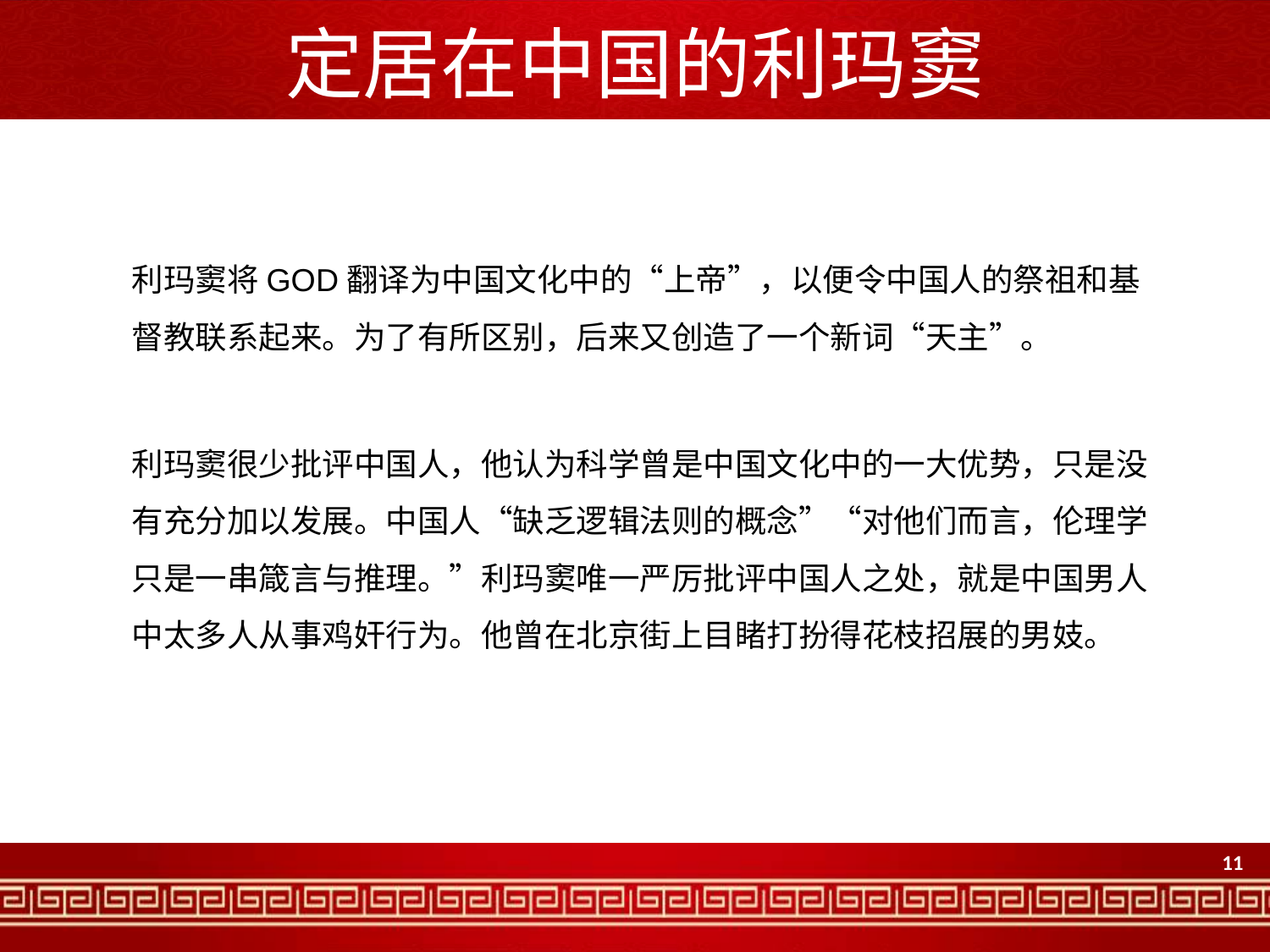

# 定居在中国的利玛窦
利玛窦将GOD翻译为中国文化中的“上帝”，以便令中国人的祭祖和基督教联系起来。为了有所区别，后来又创造了一个新词“天主”。

利玛窦很少批评中国人，他认为科学曾是中国文化中的一大优势，只是没有充分加以发展。中国人“缺乏逻辑法则的概念”“对他们而言，伦理学只是一串箴言与推理。”利玛窦唯一严厉批评中国人之处，就是中国男人中太多人从事鸡奸行为。他曾在北京街上目睹打扮得花枝招展的男妓。